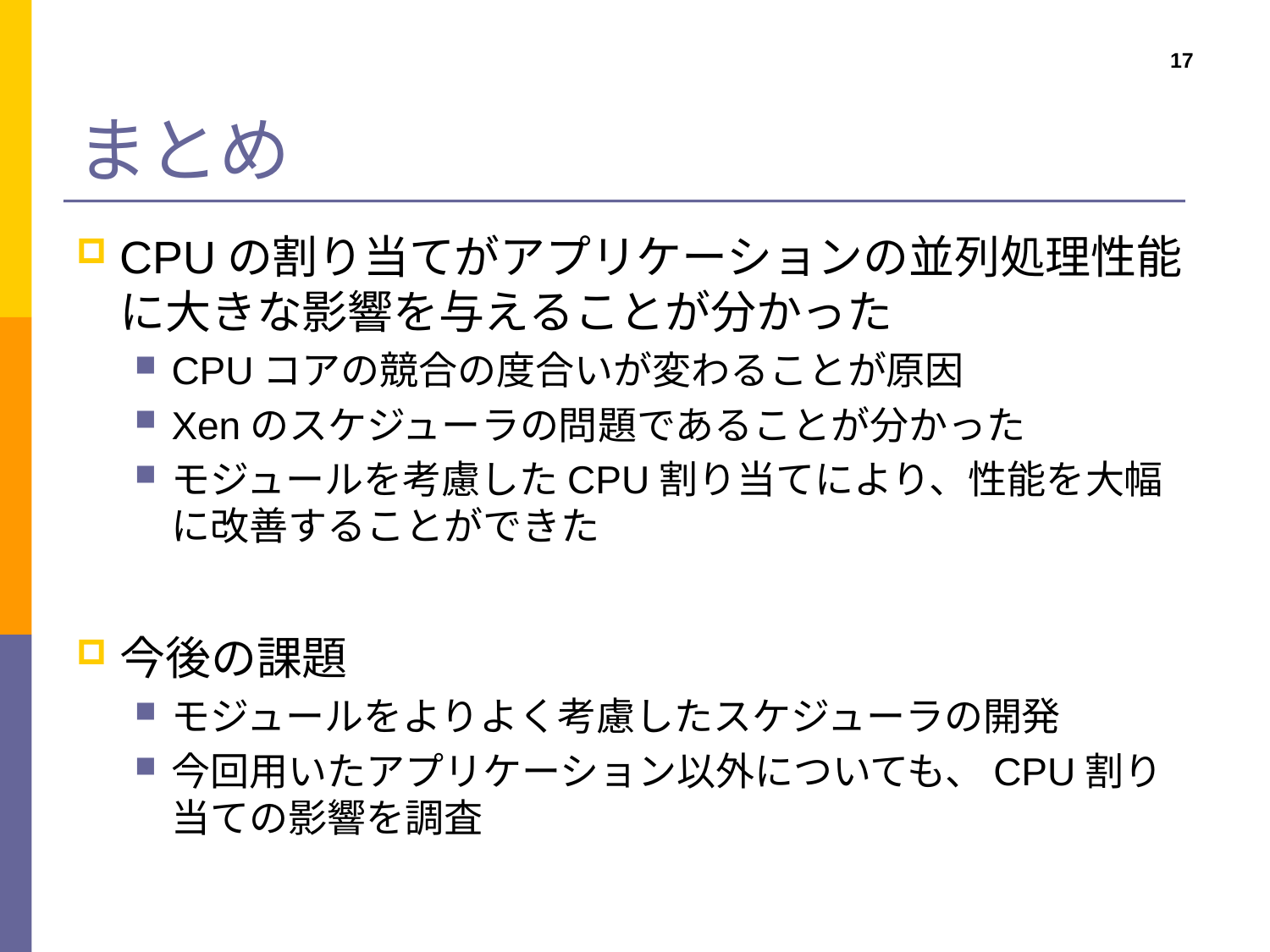

# まとめ
17
CPUの割り当てがアプリケーションの並列処理性能に大きな影響を与えることが分かった
CPUコアの競合の度合いが変わることが原因
Xenのスケジューラの問題であることが分かった
モジュールを考慮したCPU割り当てにより、性能を大幅に改善することができた

今後の課題
モジュールをよりよく考慮したスケジューラの開発
今回用いたアプリケーション以外についても、CPU割り当ての影響を調査